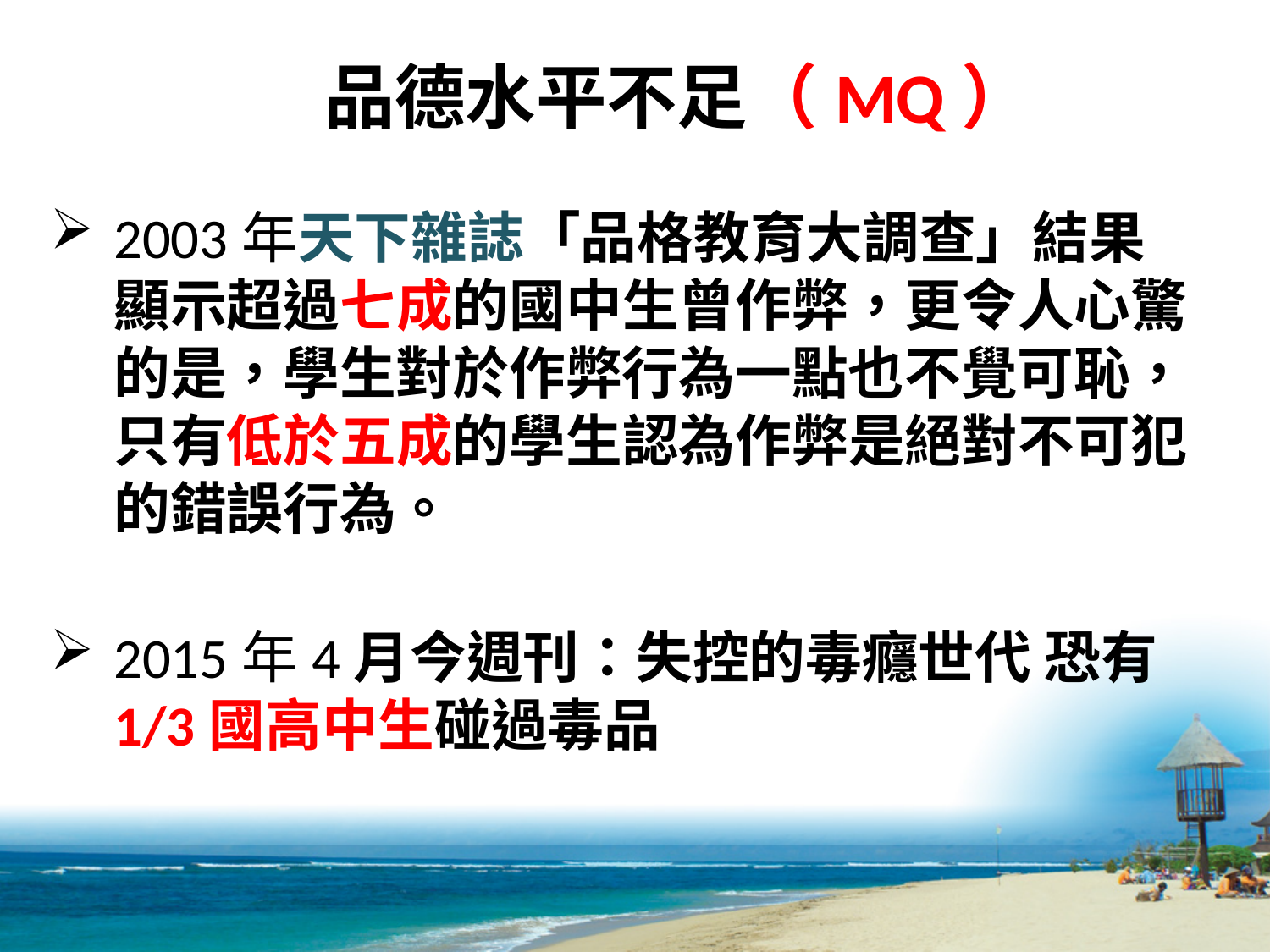

品德水平不足（MQ）

2003年天下雜誌「品格教育大調查」結果顯示超過七成的國中生曾作弊，更令人心驚的是，學生對於作弊行為一點也不覺可恥，只有低於五成的學生認為作弊是絕對不可犯的錯誤行為。
2015年4月今週刊：失控的毒癮世代 恐有1/3國高中生碰過毒品